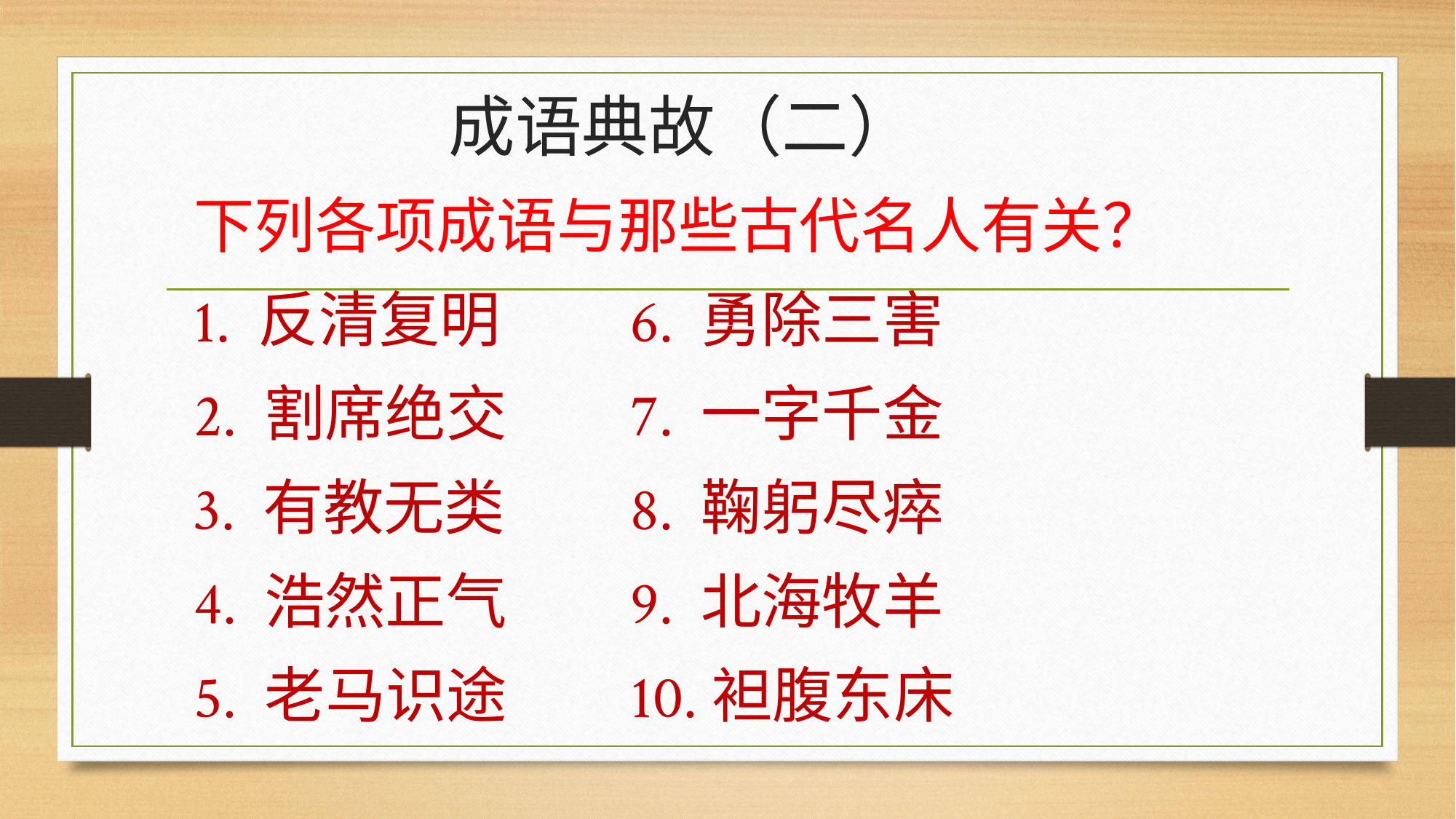

# 成语典故（二）
下列各项成语与那些古代名人有关？
1. 反清复明		6. 勇除三害
2. 割席绝交		7. 一字千金
3. 有教无类		8. 鞠躬尽瘁
4. 浩然正气		9. 北海牧羊
5. 老马识途		10.袒腹东床